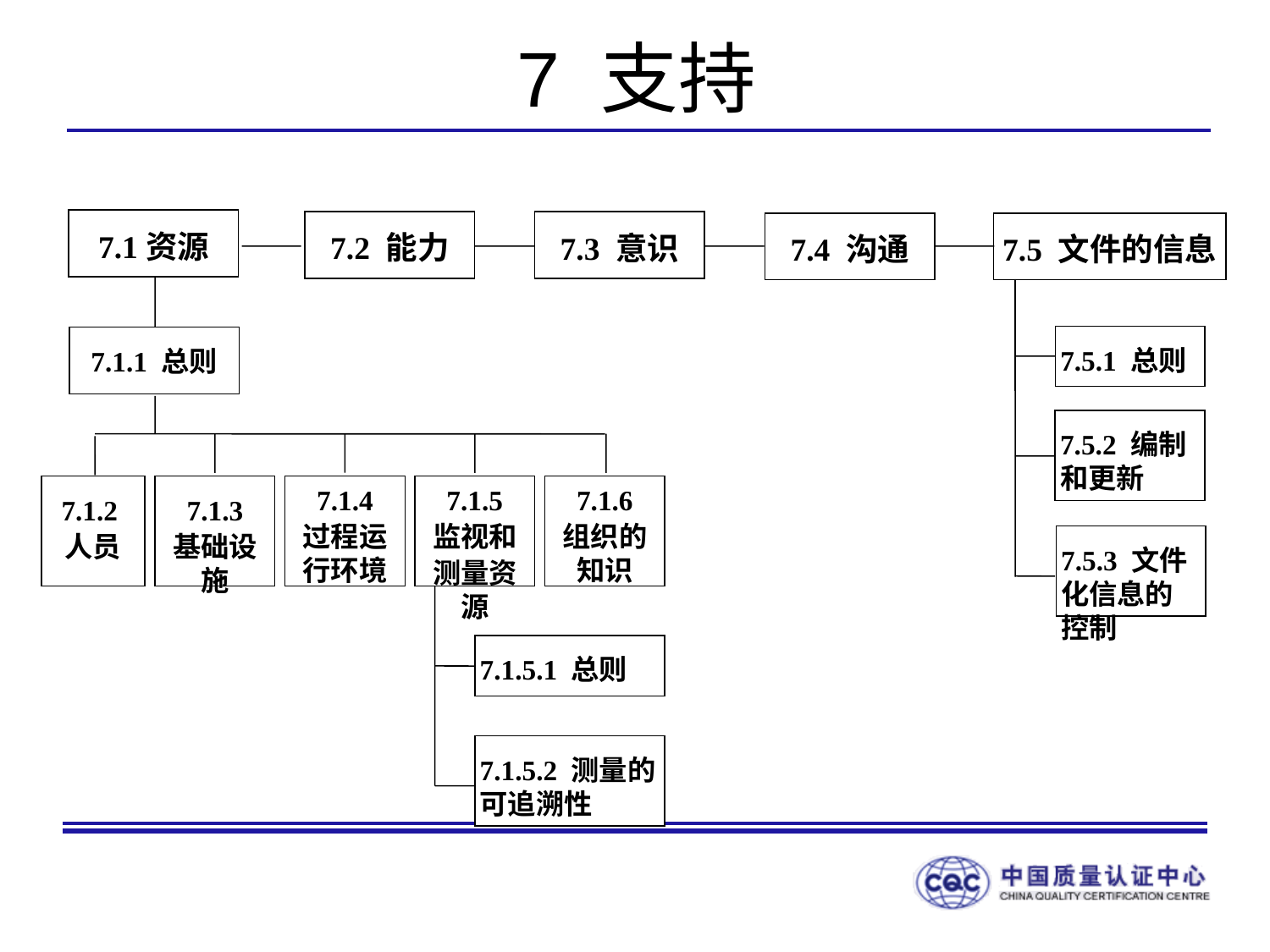

# 7 支持
7.1资源
7.2 能力
7.3 意识
7.4 沟通
7.5 文件的信息

7.5.1 总则
7.1.1 总则

7.5.2 编制和更新

7.1.2
人员
7.1.3
基础设施
7.1.4
过程运行环境

7.1.5
监视和
测量资源
7.1.6
组织的知识
7.5.3 文件化信息的控制

7.1.5.1 总则

7.1.5.2 测量的可追溯性